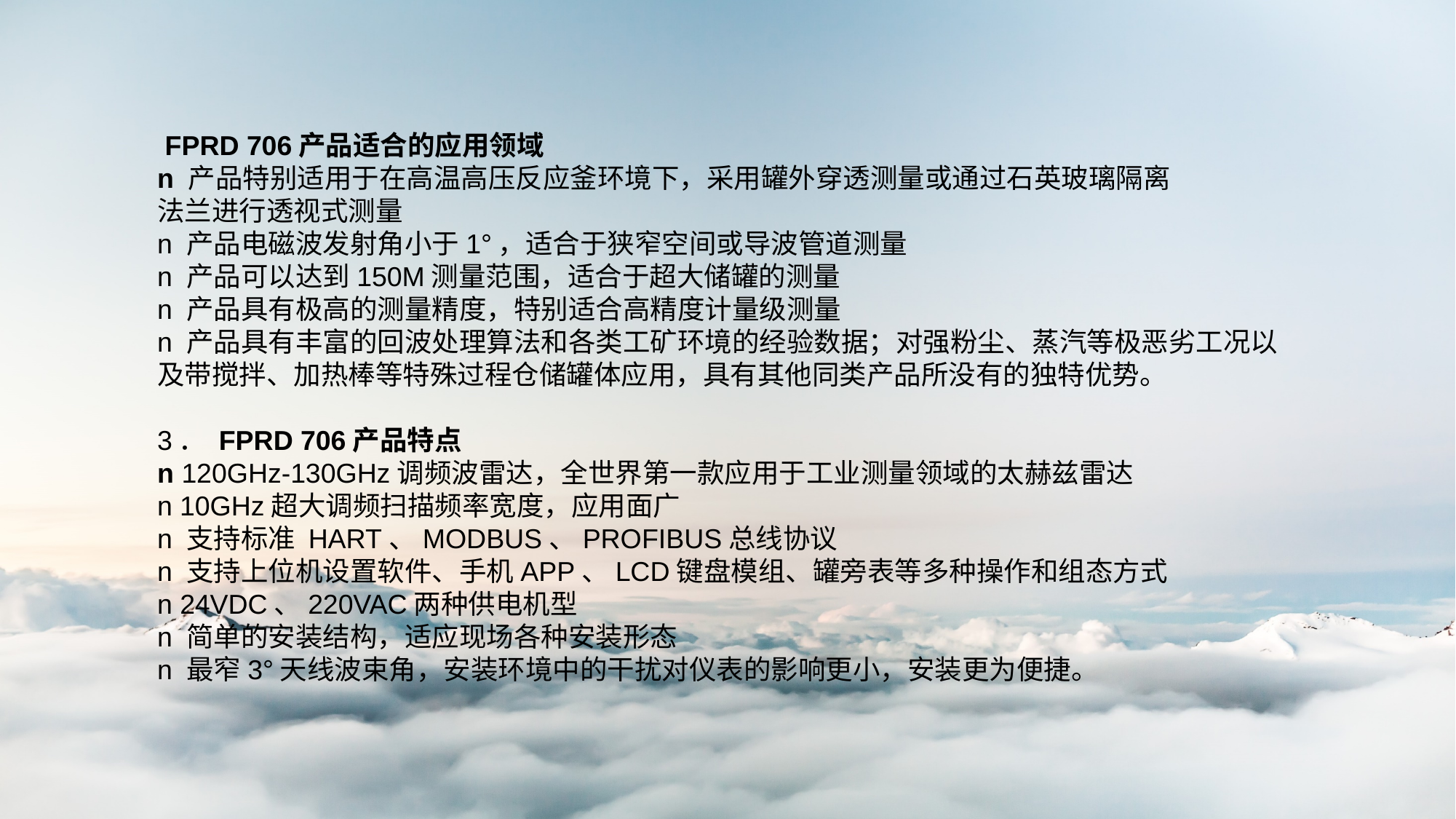

FPRD 706产品适合的应用领域n 产品特别适用于在高温高压反应釜环境下，采用罐外穿透测量或通过石英玻璃隔离法兰进行透视式测量n 产品电磁波发射角小于1°，适合于狭窄空间或导波管道测量n 产品可以达到150M测量范围，适合于超大储罐的测量n 产品具有极高的测量精度，特别适合高精度计量级测量n 产品具有丰富的回波处理算法和各类工矿环境的经验数据；对强粉尘、蒸汽等极恶劣工况以及带搅拌、加热棒等特殊过程仓储罐体应用，具有其他同类产品所没有的独特优势。 3． FPRD 706产品特点n 120GHz-130GHz调频波雷达，全世界第一款应用于工业测量领域的太赫兹雷达n 10GHz超大调频扫描频率宽度，应用面广n 支持标准 HART、MODBUS、PROFIBUS总线协议n 支持上位机设置软件、手机APP、LCD键盘模组、罐旁表等多种操作和组态方式n 24VDC、220VAC两种供电机型n 简单的安装结构，适应现场各种安装形态
n 最窄3°天线波束角，安装环境中的干扰对仪表的影响更小，安装更为便捷。